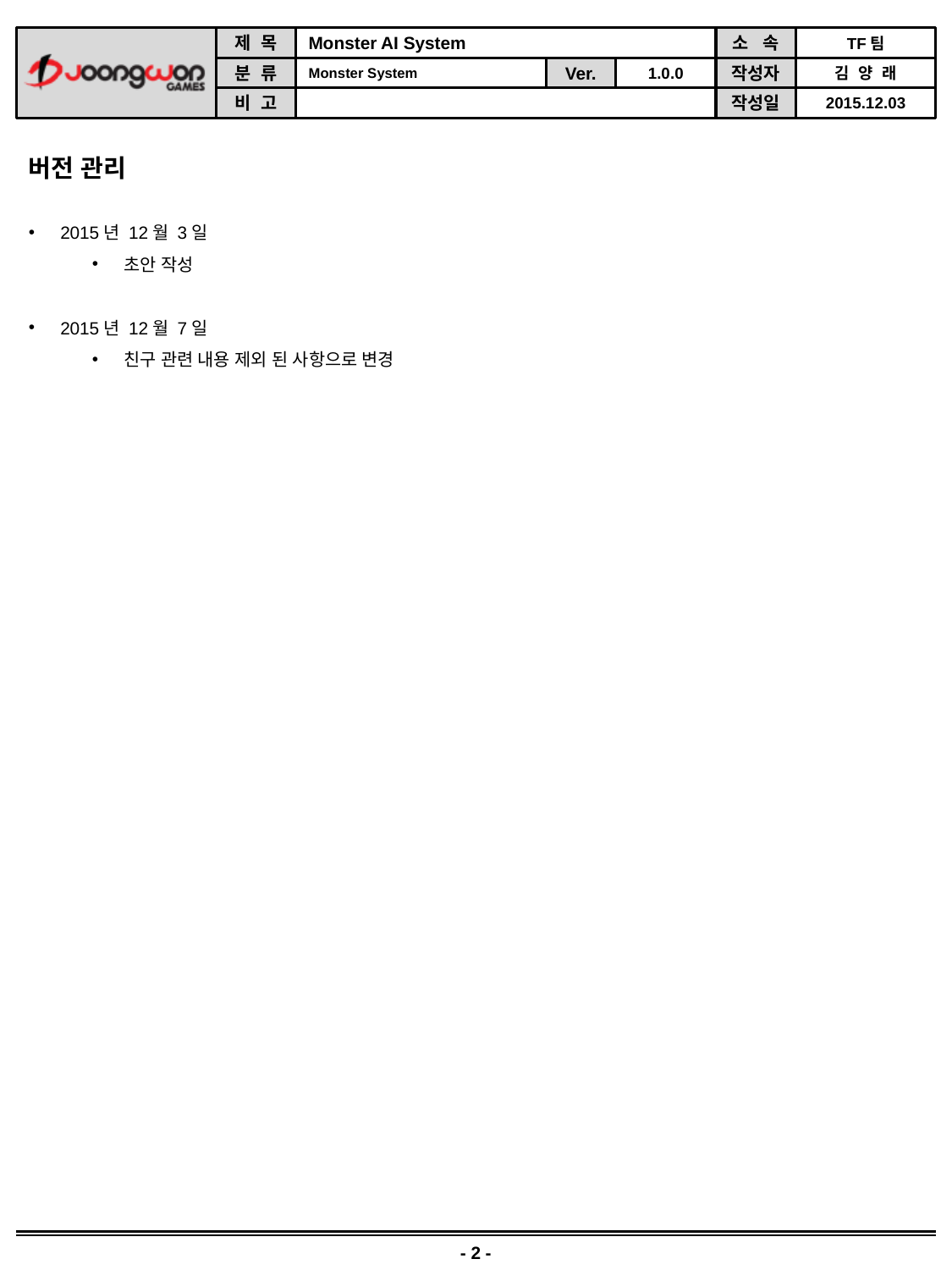

버전 관리
2015년 12월 3일
초안 작성

2015년 12월 7일
친구 관련 내용 제외 된 사항으로 변경
- 2 -